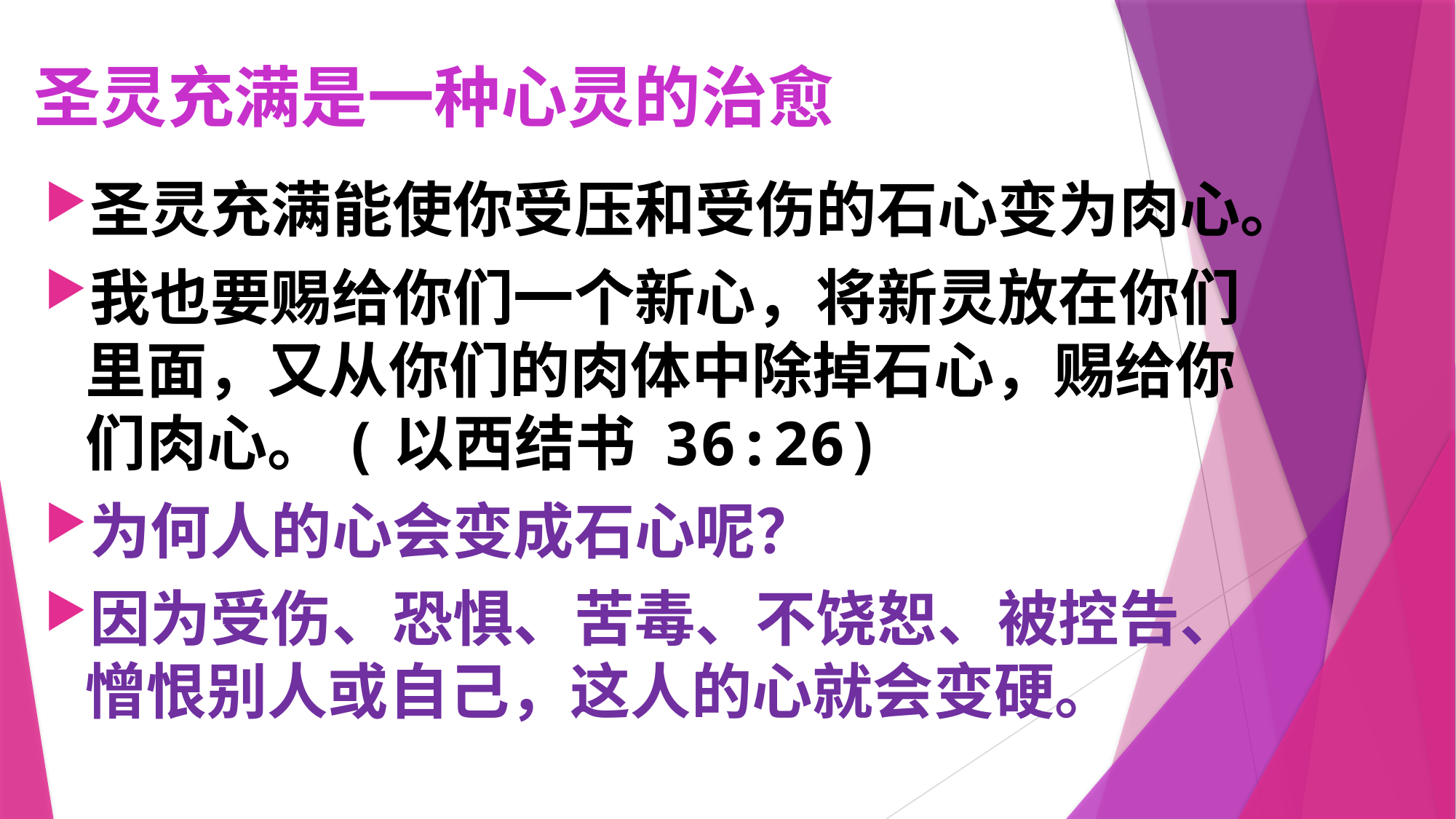

# 圣灵充满是一种心灵的治愈
圣灵充满能使你受压和受伤的石心变为肉心。
我也要赐给你们一个新心，将新灵放在你们里面，又从你们的肉体中除掉石心，赐给你们肉心。(以西结书 36:26)
为何人的心会变成石心呢？
因为受伤、恐惧、苦毒、不饶恕、被控告、憎恨别人或自己，这人的心就会变硬。